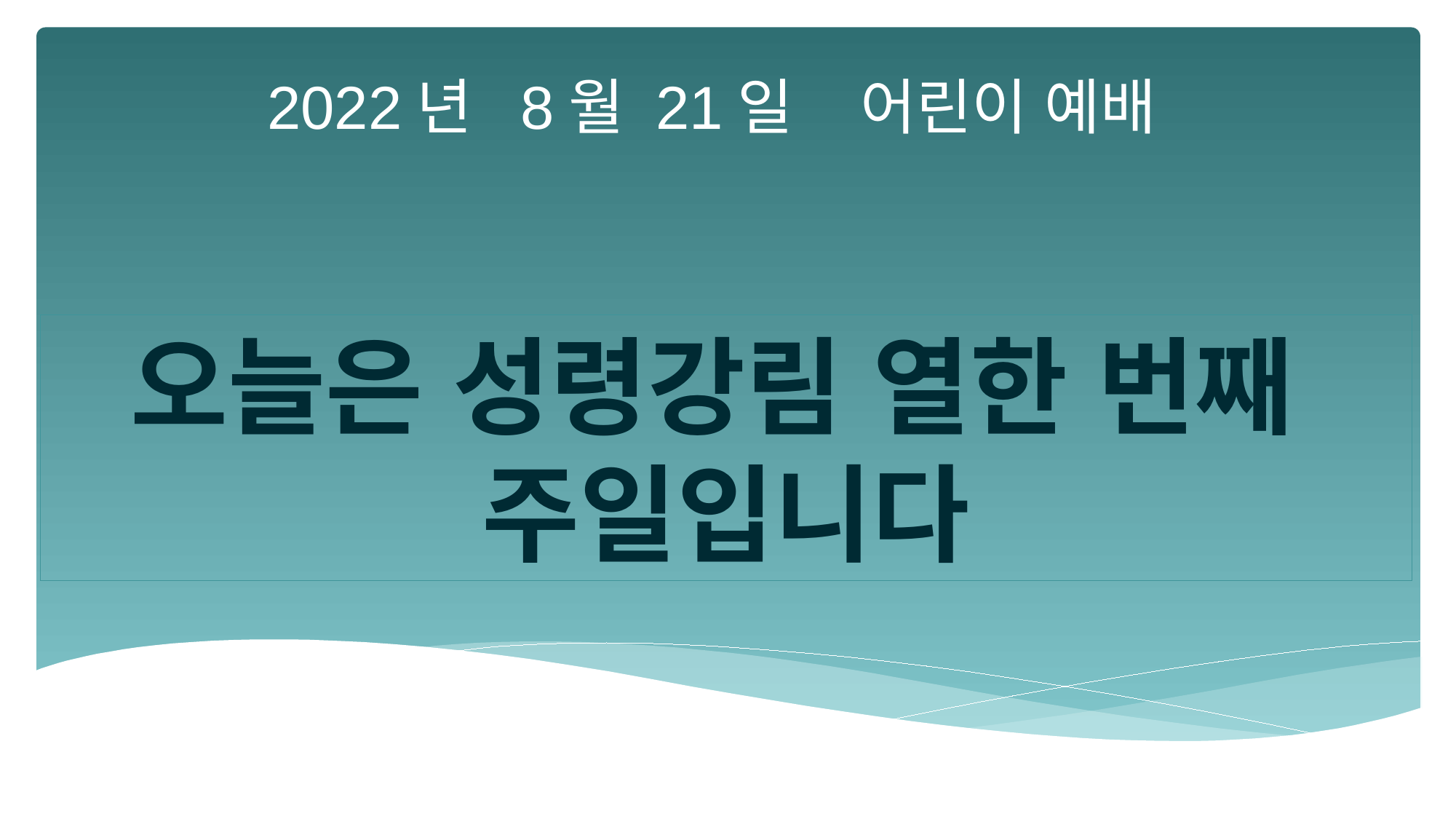

2022년  8월 21일    어린이 예배
오늘은 성령강림 열한 번째
주일입니다